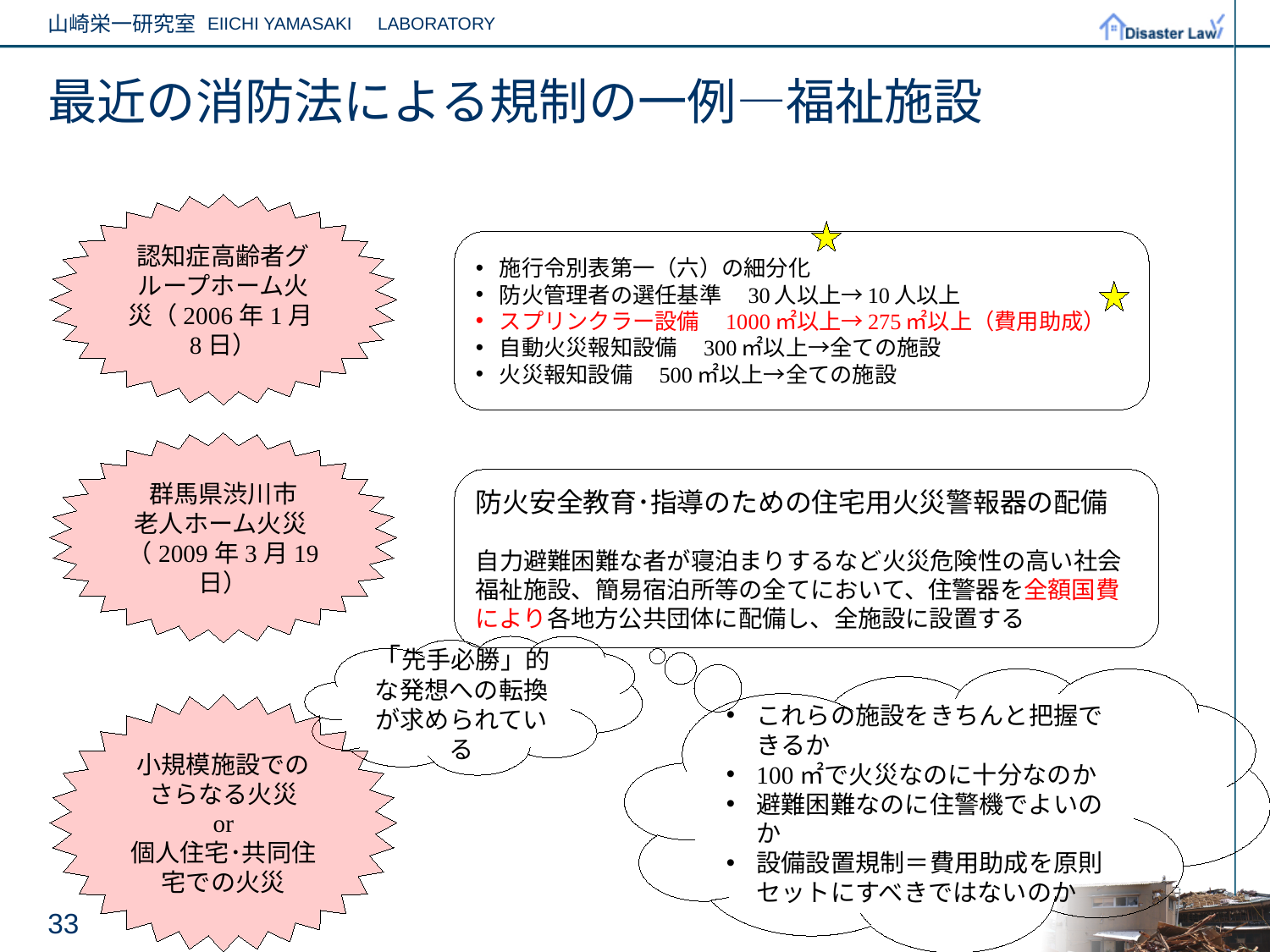

# 最近の消防法による規制の一例―福祉施設
認知症高齢者グループホーム火災（2006年1月8日）

施行令別表第一（六）の細分化
防火管理者の選任基準　30人以上→10人以上
スプリンクラー設備　1000㎡以上→275㎡以上（費用助成）
自動火災報知設備　300㎡以上→全ての施設
火災報知設備　500㎡以上→全ての施設

群馬県渋川市
老人ホーム火災
（2009年3月19日）
防火安全教育･指導のための住宅用火災警報器の配備

自力避難困難な者が寝泊まりするなど火災危険性の高い社会福祉施設、簡易宿泊所等の全てにおいて、住警器を全額国費により各地方公共団体に配備し、全施設に設置する
「先手必勝」的な発想への転換が求められている
これらの施設をきちんと把握できるか
100㎡で火災なのに十分なのか
避難困難なのに住警機でよいのか
設備設置規制＝費用助成を原則セットにすべきではないのか
小規模施設でのさらなる火災
or
個人住宅･共同住宅での火災
33